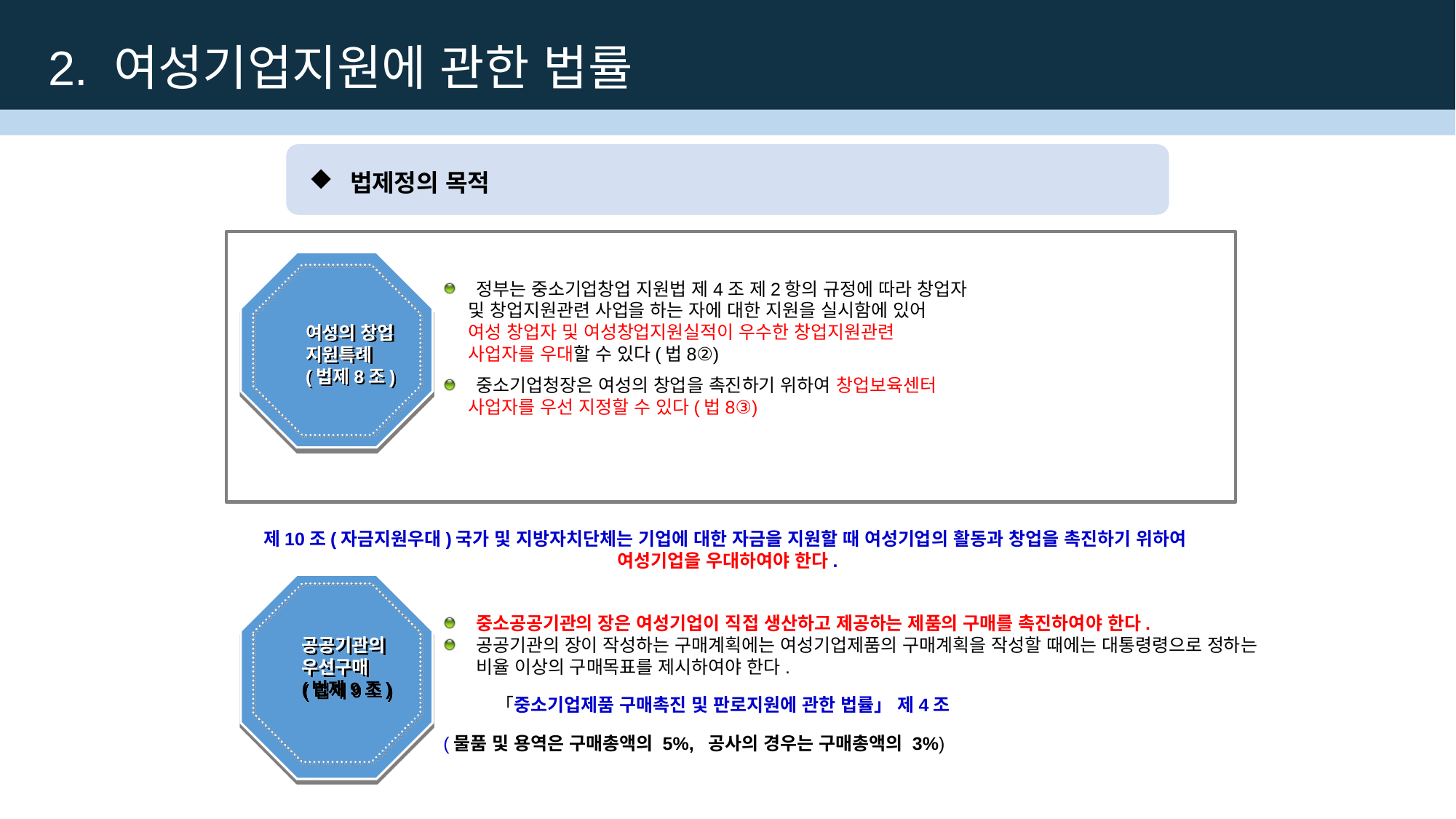

2. 여성기업지원에 관한 법률

법제정의 목적

여성의 창업
지원특례
(법제8조)

정부는 중소기업창업 지원법 제4조 제2항의 규정에 따라 창업자
    및 창업지원관련 사업을 하는 자에 대한 지원을 실시함에 있어
    여성 창업자 및 여성창업지원실적이 우수한 창업지원관련
    사업자를 우대할 수 있다(법8②)
중소기업청장은 여성의 창업을 촉진하기 위하여 창업보육센터
    사업자를 우선 지정할 수 있다(법8③)
제10조(자금지원우대)국가 및 지방자치단체는 기업에 대한 자금을 지원할 때 여성기업의 활동과 창업을 촉진하기 위하여
여성기업을 우대하여야 한다.

중소공공기관의 장은 여성기업이 직접 생산하고 제공하는 제품의 구매를 촉진하여야 한다.
공공기관의 장이 작성하는 구매계획에는 여성기업제품의 구매계획을 작성할 때에는 대통령령으로 정하는 비율 이상의 구매목표를 제시하여야 한다.

(물품 및 용역은 구매총액의 5%,  공사의 경우는 구매총액의 3%)
공공기관의
우선구매
(법제9조)
「중소기업제품 구매촉진 및 판로지원에 관한 법률」 제4조